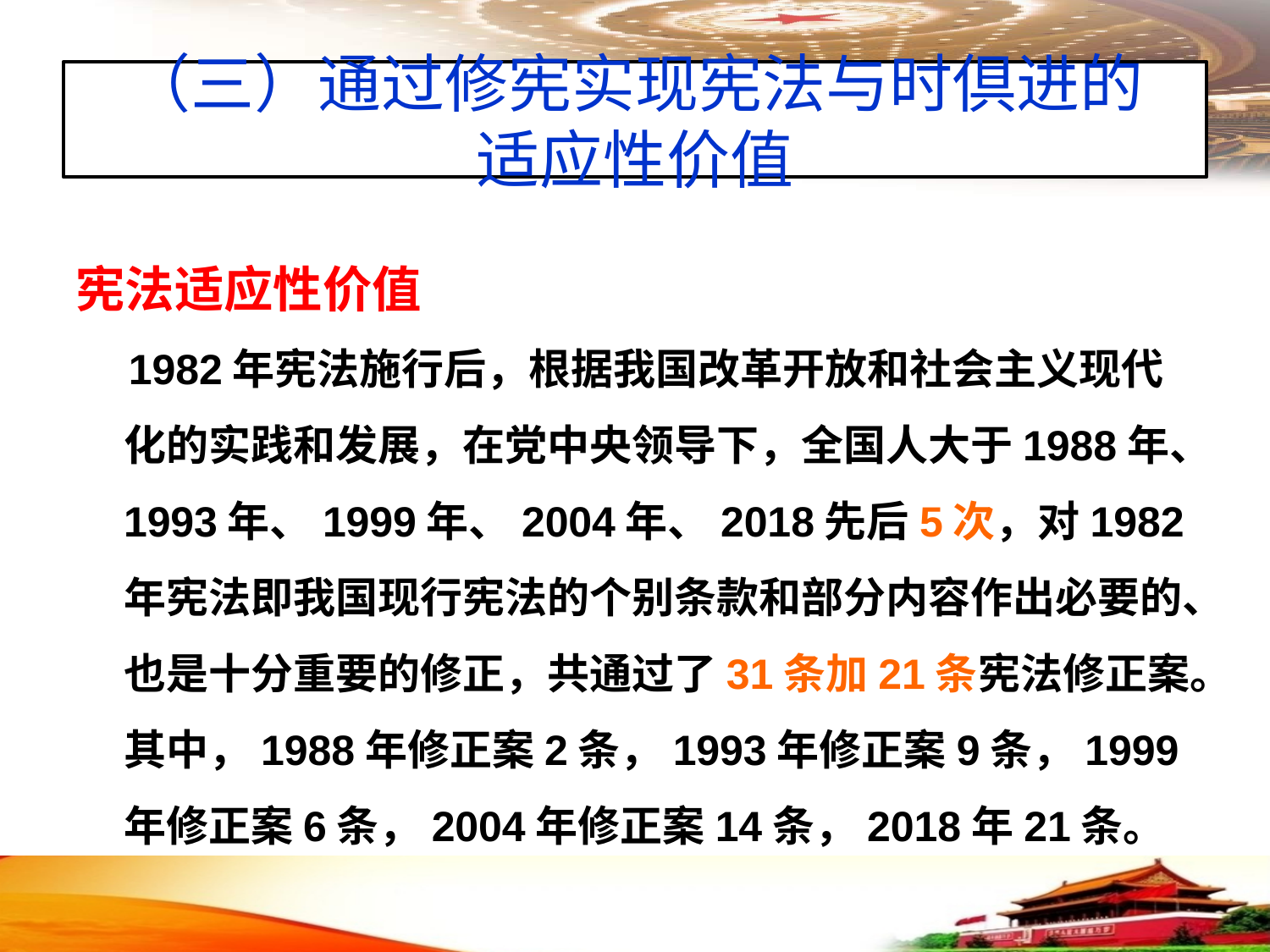

# （三）通过修宪实现宪法与时倶进的 适应性价值
宪法适应性价值
　1982年宪法施行后，根据我国改革开放和社会主义现代化的实践和发展，在党中央领导下，全国人大于1988年、1993年、1999年、2004年、2018先后5次，对1982年宪法即我国现行宪法的个别条款和部分内容作出必要的、也是十分重要的修正，共通过了31条加21条宪法修正案。其中，1988年修正案2条，1993年修正案9条，1999年修正案6条，2004年修正案14条，2018年21条。